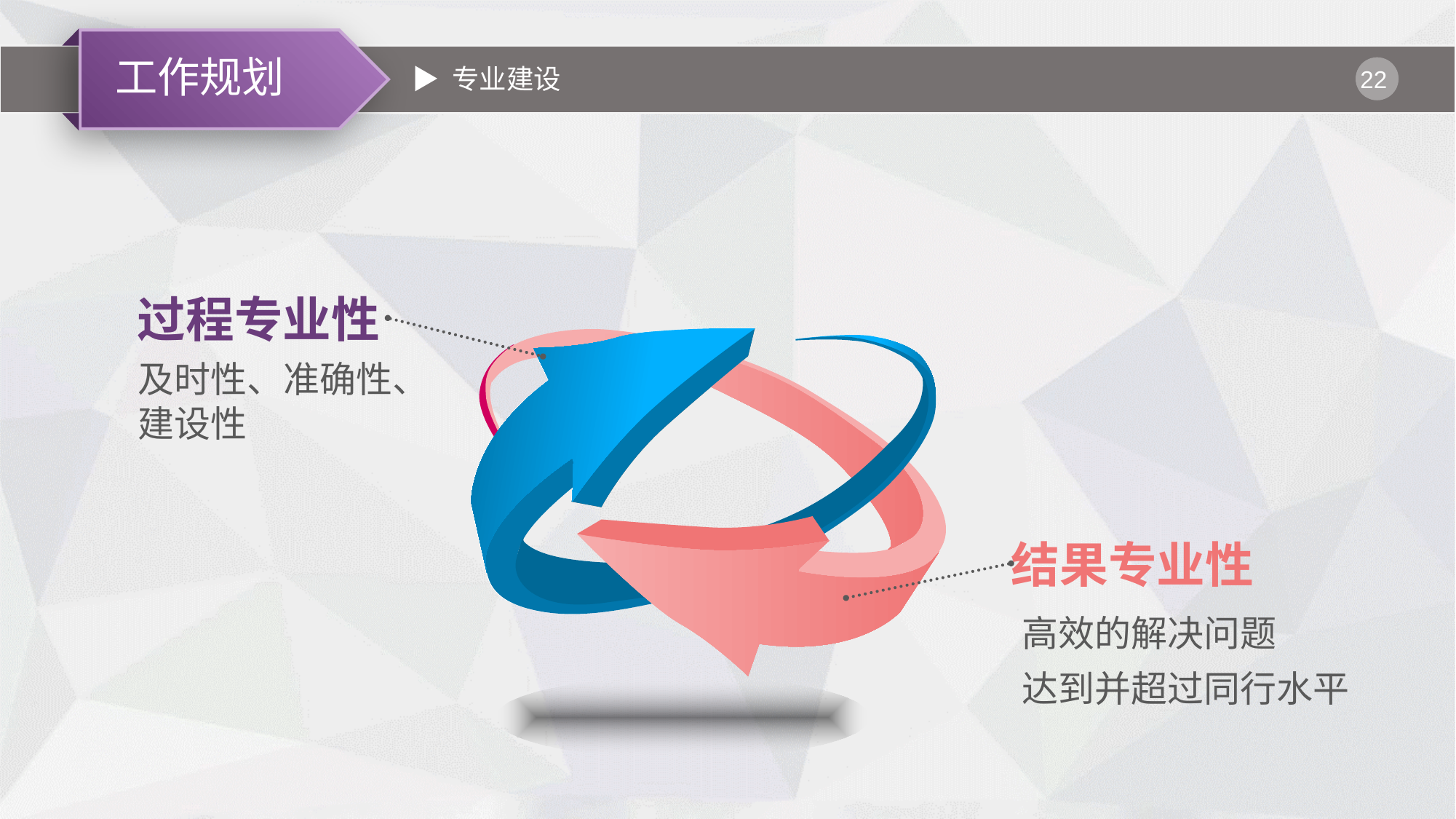

▶ 专业建设
过程专业性

及时性、准确性、建设性
结果专业性
高效的解决问题
达到并超过同行水平